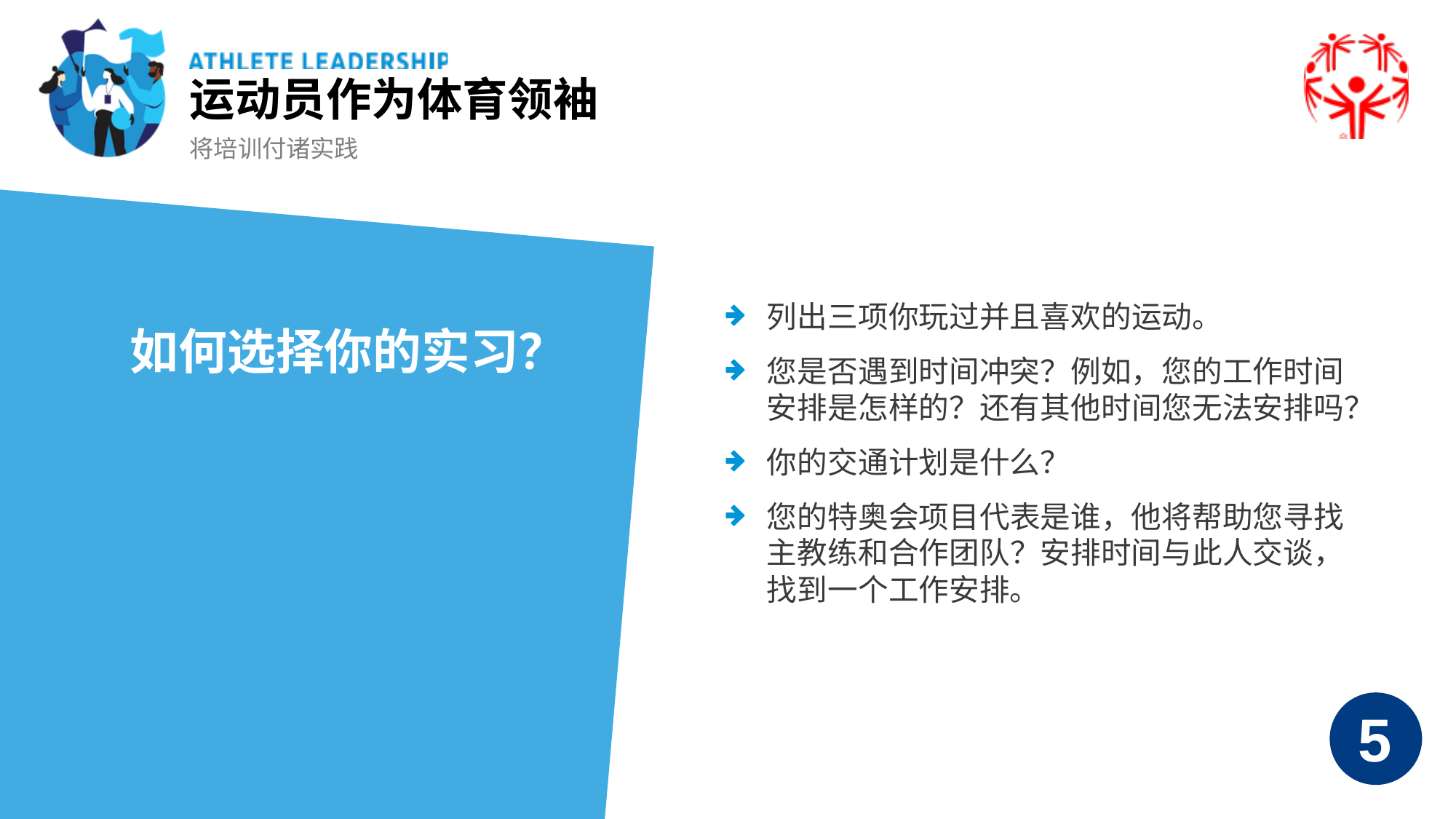

运动员作为体育领袖
将培训付诸实践
列出三项你玩过并且喜欢的运动。
您是否遇到时间冲突？例如，您的工作时间安排是怎样的？还有其他时间您无法安排吗？
你的交通计划是什么？
您的特奥会项目代表是谁，他将帮助您寻找主教练和合作团队？安排时间与此人交谈，找到一个工作安排。
如何选择你的实习？

5